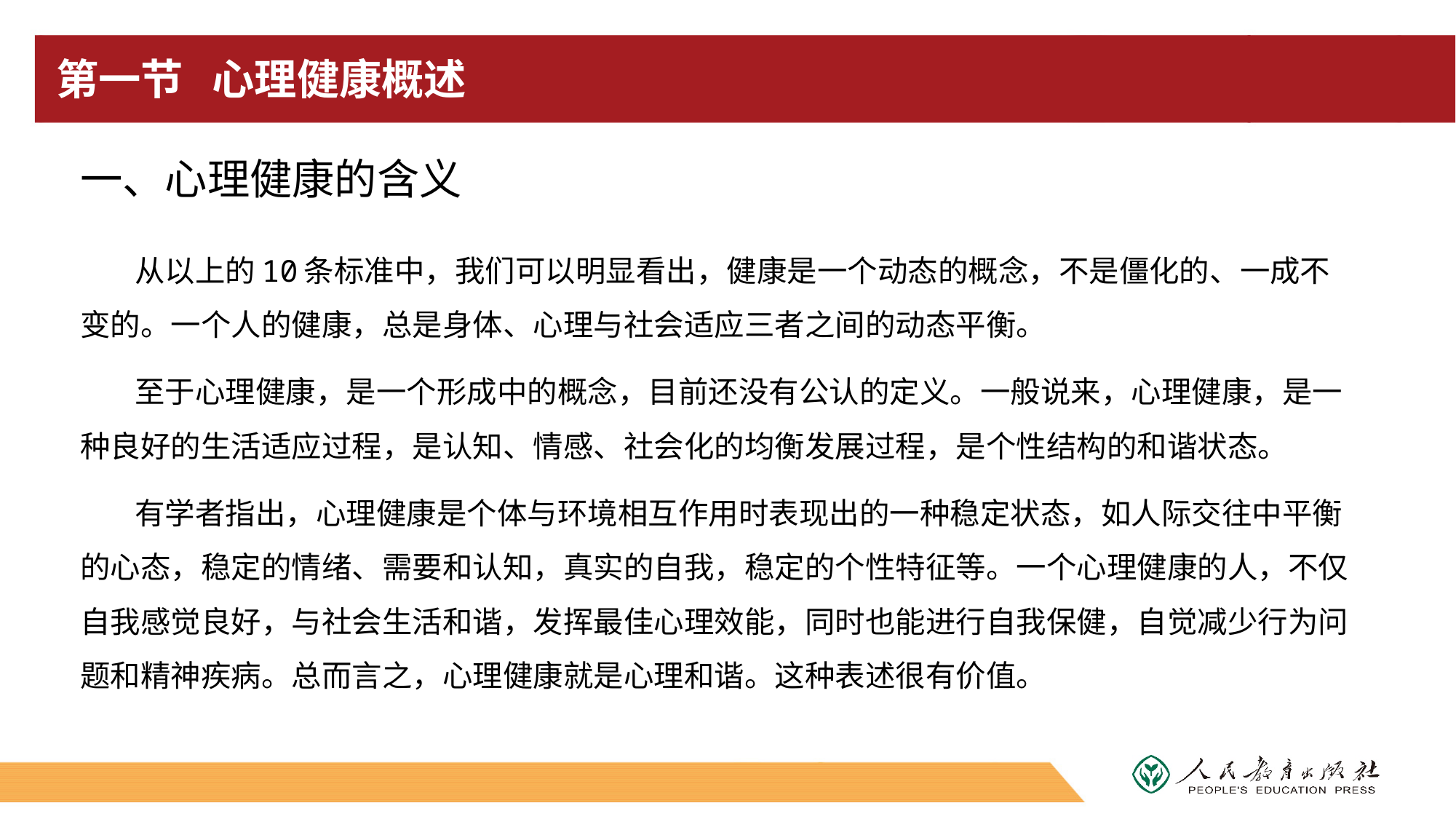

# 第一节   心理健康概述
一、心理健康的含义
从以上的10条标准中，我们可以明显看出，健康是一个动态的概念，不是僵化的、一成不变的。一个人的健康，总是身体、心理与社会适应三者之间的动态平衡。
至于心理健康，是一个形成中的概念，目前还没有公认的定义。一般说来，心理健康，是一种良好的生活适应过程，是认知、情感、社会化的均衡发展过程，是个性结构的和谐状态。
有学者指出，心理健康是个体与环境相互作用时表现出的一种稳定状态，如人际交往中平衡的心态，稳定的情绪、需要和认知，真实的自我，稳定的个性特征等。一个心理健康的人，不仅自我感觉良好，与社会生活和谐，发挥最佳心理效能，同时也能进行自我保健，自觉减少行为问题和精神疾病。总而言之，心理健康就是心理和谐。这种表述很有价值。